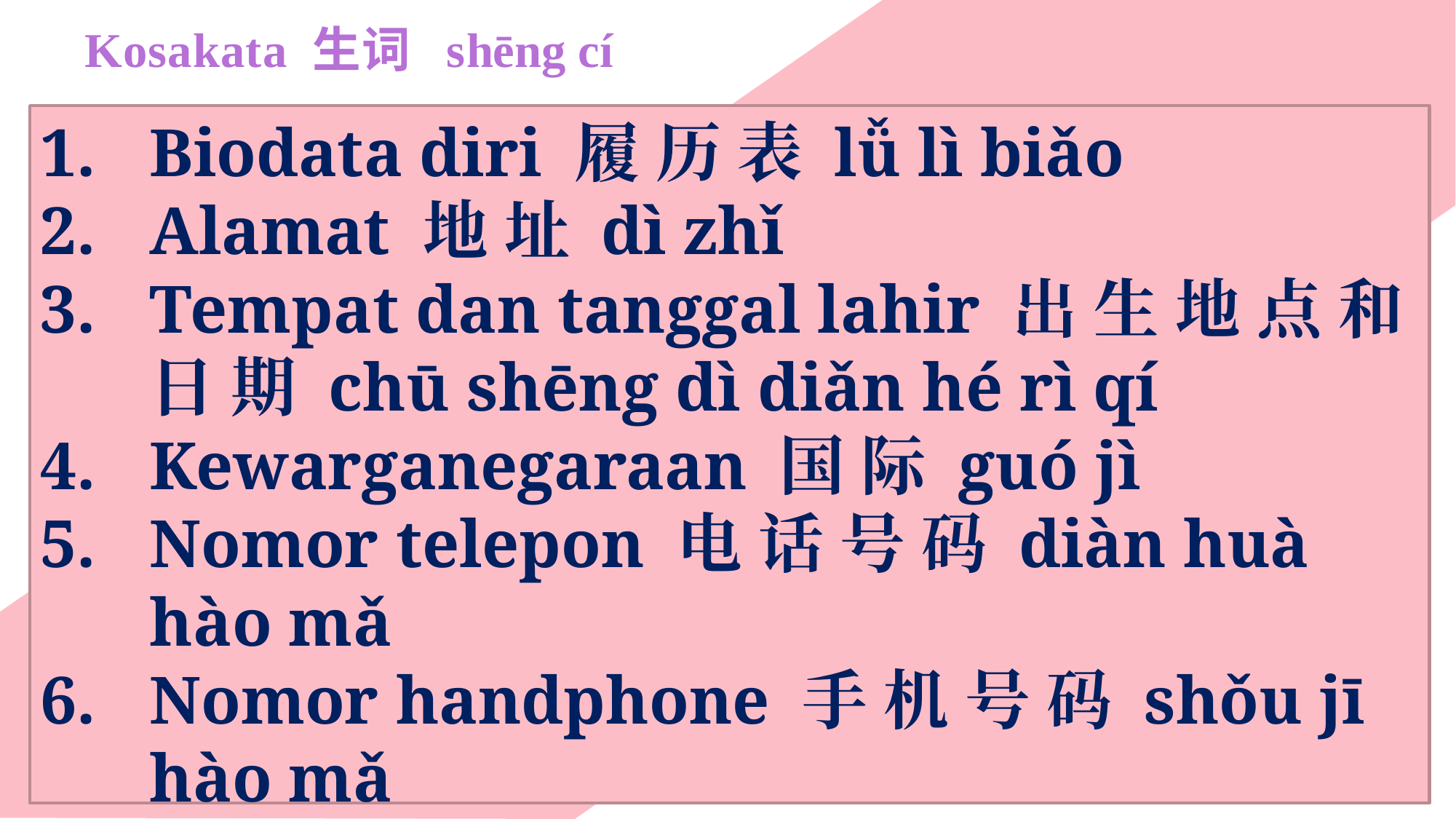

Kosakata 生词  shēng cí
Biodata diri 履 历 表 lǚ lì biǎo
Alamat 地 址 dì zhǐ
Tempat dan tanggal lahir 出 生 地 点 和 日 期 chū shēng dì diǎn hé rì qí
Kewarganegaraan 国 际 guó jì
Nomor telepon 电 话 号 码 diàn huà hào mǎ
Nomor handphone 手 机 号 码 shǒu jī hào mǎ